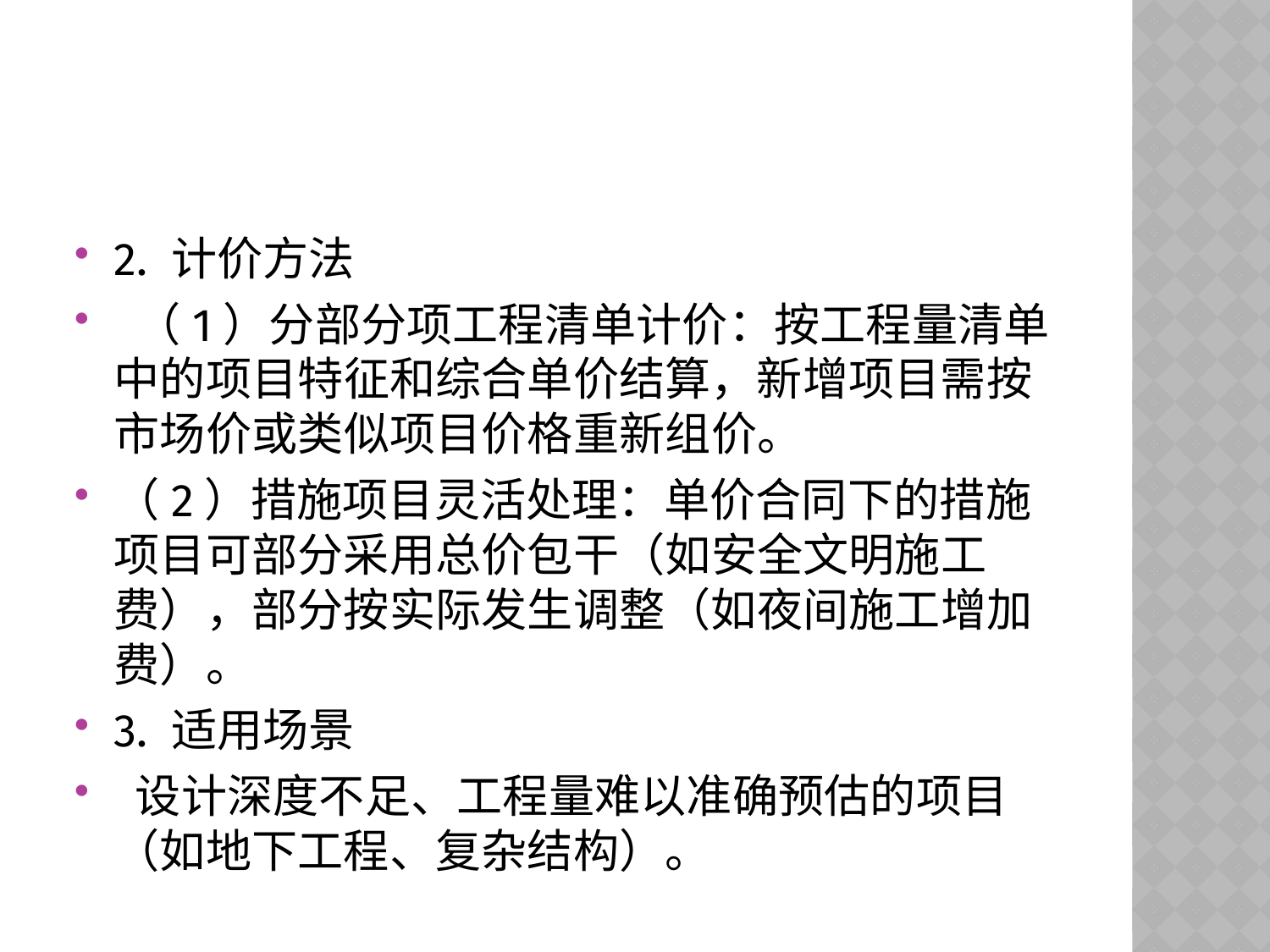

#
2. 计价方法
 （1）分部分项工程清单计价：按工程量清单中的项目特征和综合单价结算，新增项目需按市场价或类似项目价格重新组价。
（2）措施项目灵活处理：单价合同下的措施项目可部分采用总价包干（如安全文明施工费），部分按实际发生调整（如夜间施工增加费）。
3. 适用场景
 设计深度不足、工程量难以准确预估的项目（如地下工程、复杂结构）。